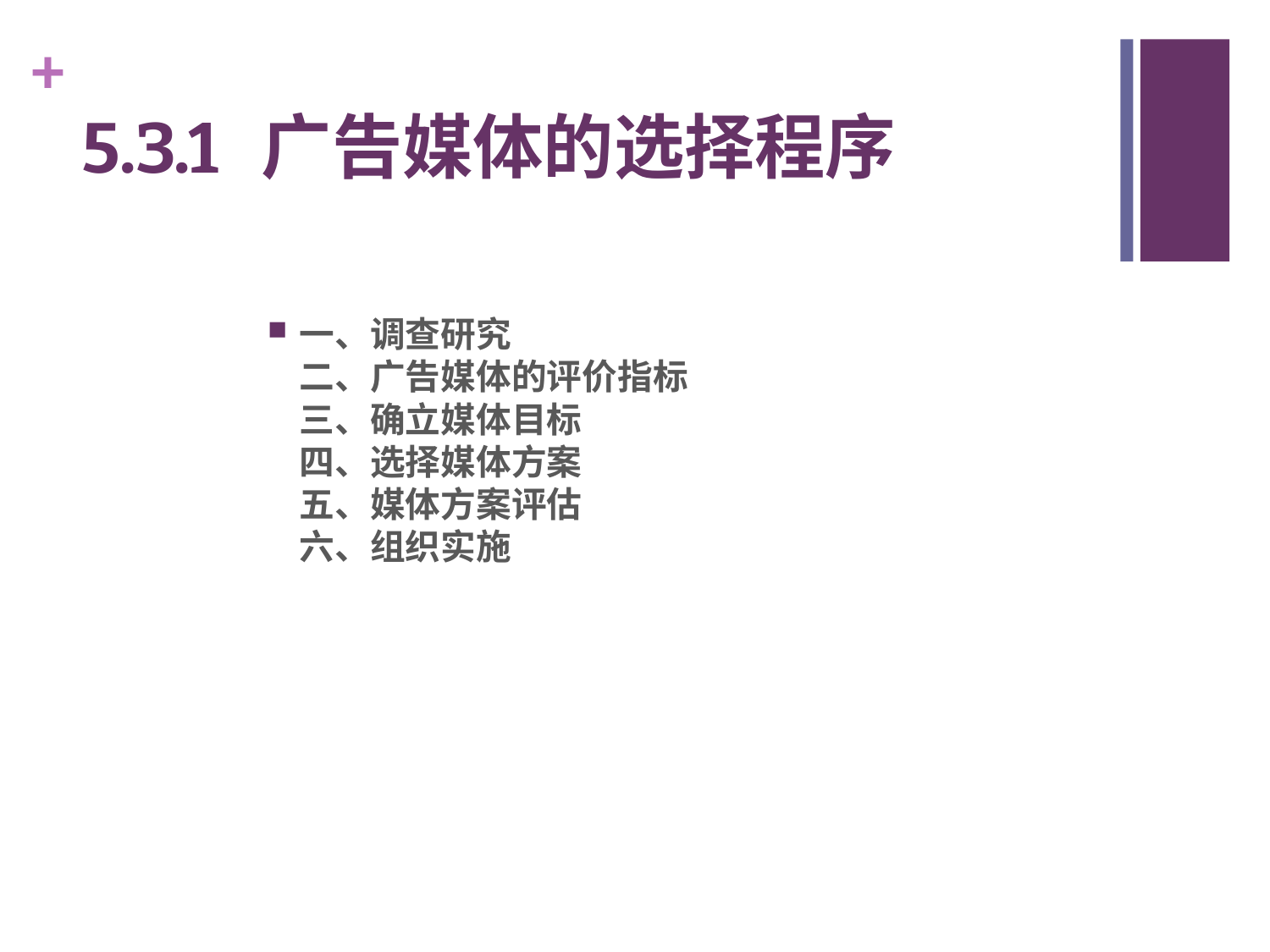

# 5.3.1  广告媒体的选择程序
一、调查研究
二、广告媒体的评价指标
三、确立媒体目标
四、选择媒体方案
五、媒体方案评估
六、组织实施